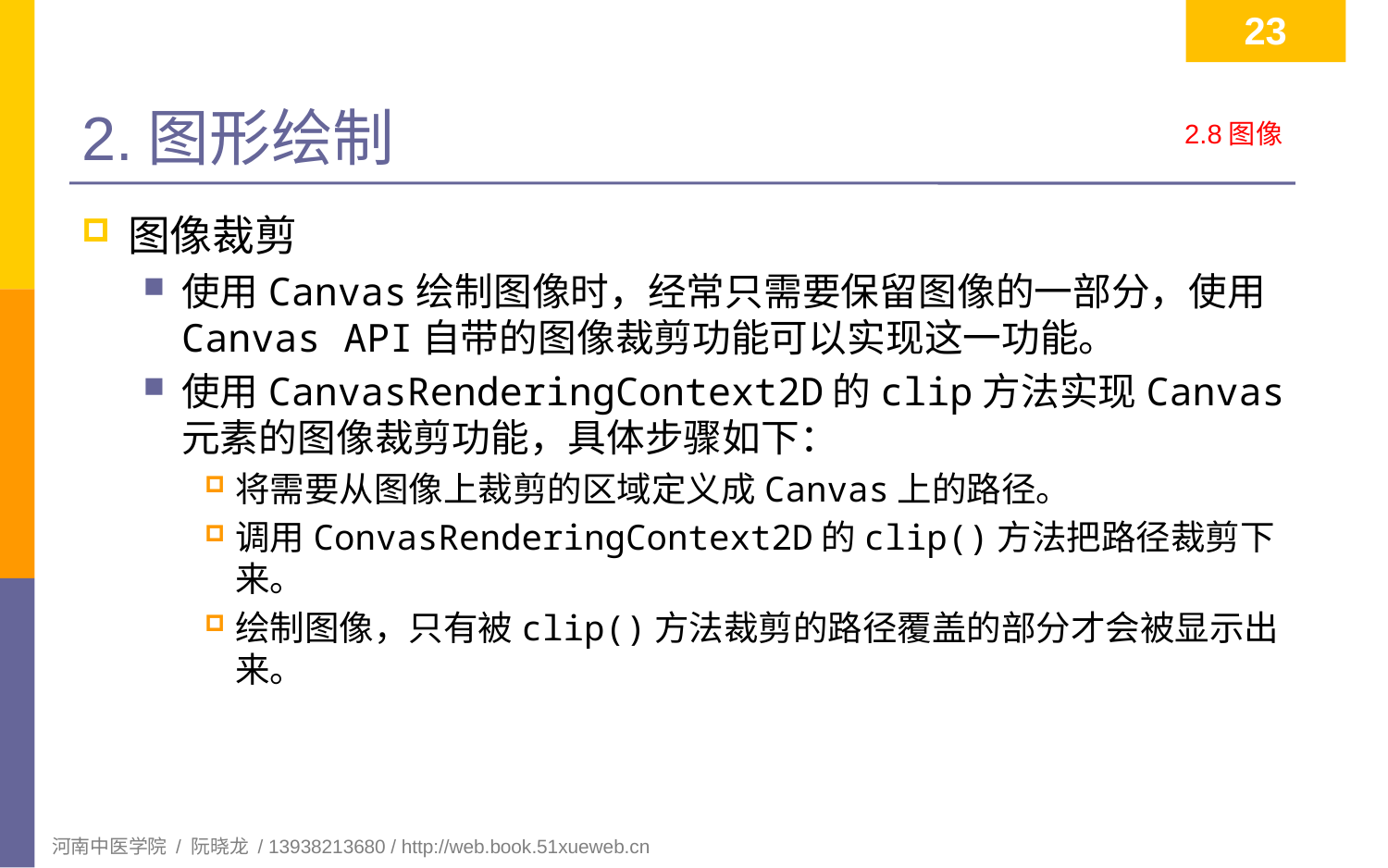

23
# 2.图形绘制
2.8图像
图像裁剪
使用Canvas绘制图像时，经常只需要保留图像的一部分，使用Canvas API自带的图像裁剪功能可以实现这一功能。
使用CanvasRenderingContext2D的clip方法实现Canvas元素的图像裁剪功能，具体步骤如下：
将需要从图像上裁剪的区域定义成Canvas上的路径。
调用ConvasRenderingContext2D的clip()方法把路径裁剪下来。
绘制图像，只有被clip()方法裁剪的路径覆盖的部分才会被显示出来。